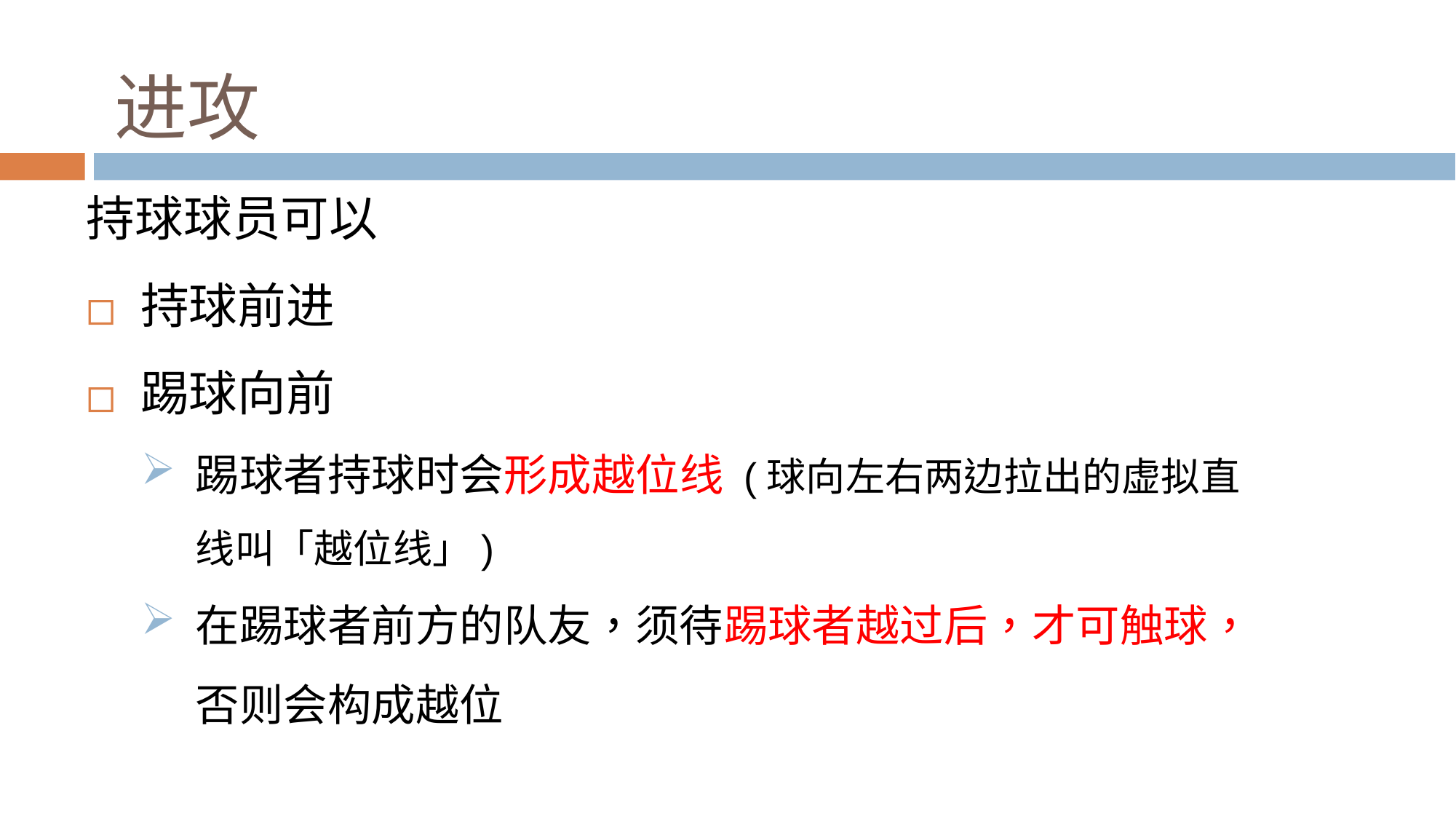

进攻
持球球员可以
持球前进
踢球向前
踢球者持球时会形成越位线 (球向左右两边拉出的虚拟直线叫「越位线」)
在踢球者前方的队友，须待踢球者越过后，才可触球，否则会构成越位